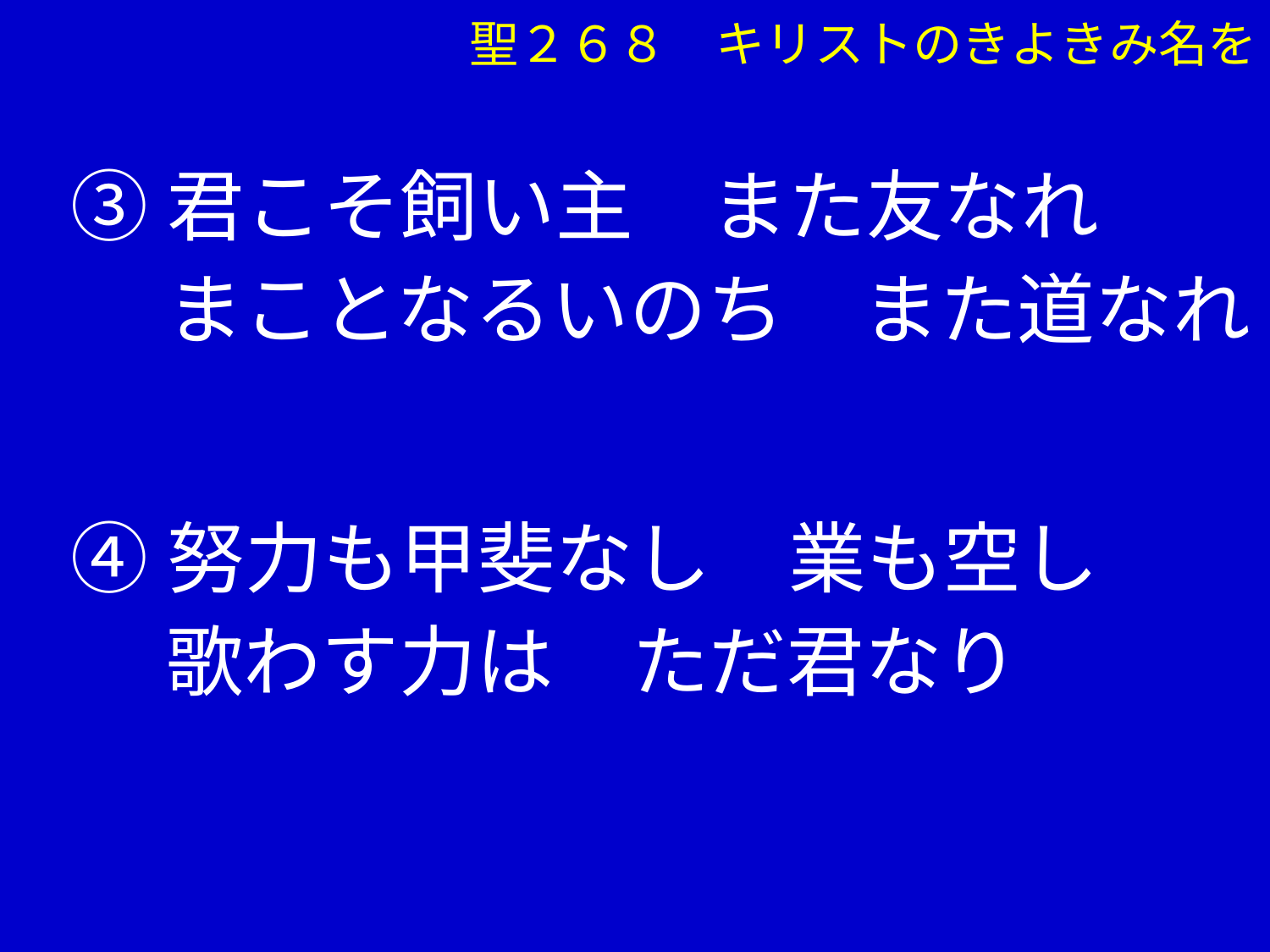

聖２６８　キリストのきよきみ名を

③君こそ飼い主　また友なれ
　 まことなるいのち　また道なれ

④努力も甲斐なし　業も空し
　 歌わす力は　ただ君なり